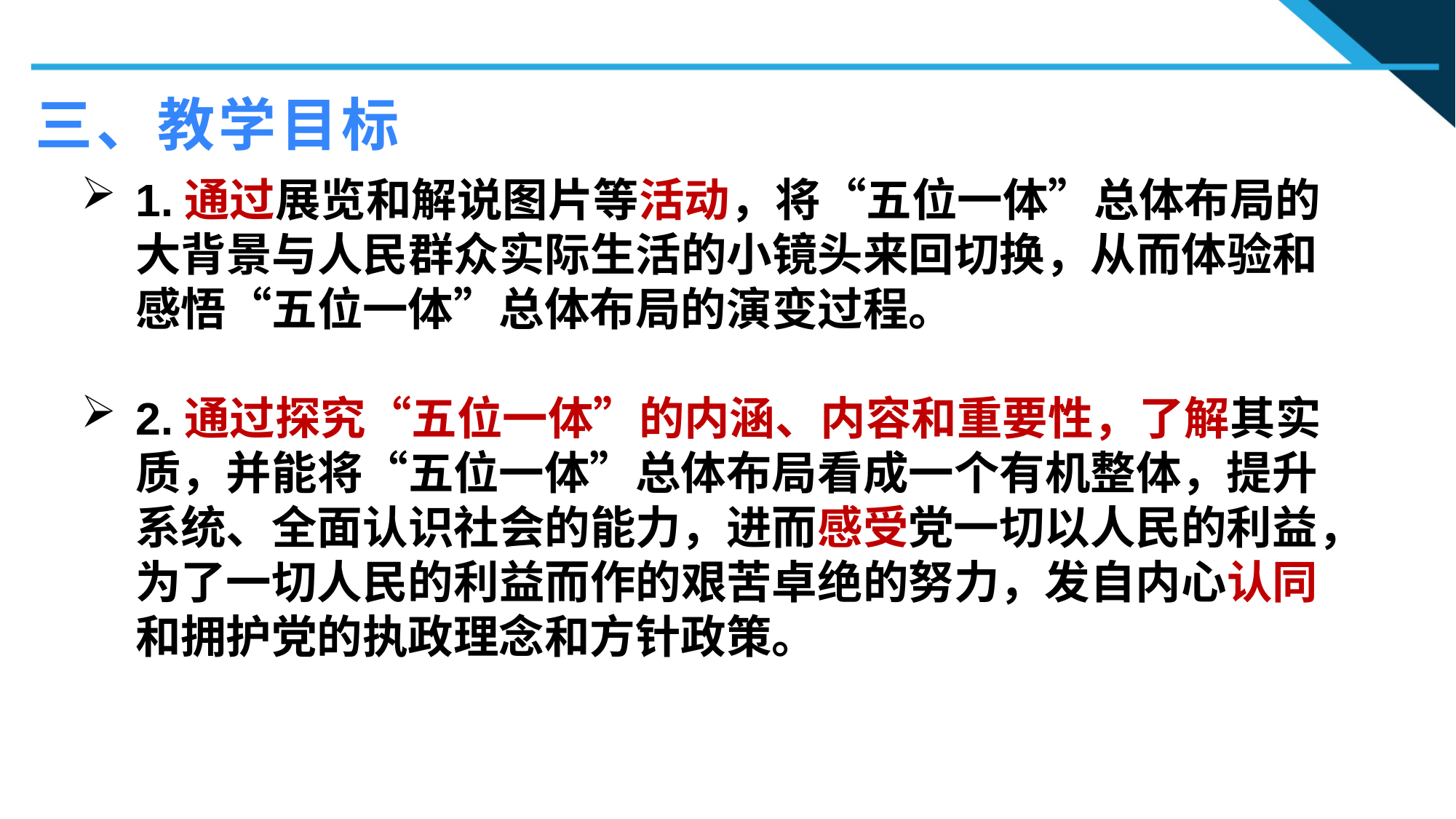

三、教学目标
1.通过展览和解说图片等活动，将“五位一体”总体布局的大背景与人民群众实际生活的小镜头来回切换，从而体验和感悟“五位一体”总体布局的演变过程。

2.通过探究“五位一体”的内涵、内容和重要性，了解其实质，并能将“五位一体”总体布局看成一个有机整体，提升系统、全面认识社会的能力，进而感受党一切以人民的利益，为了一切人民的利益而作的艰苦卓绝的努力，发自内心认同和拥护党的执政理念和方针政策。